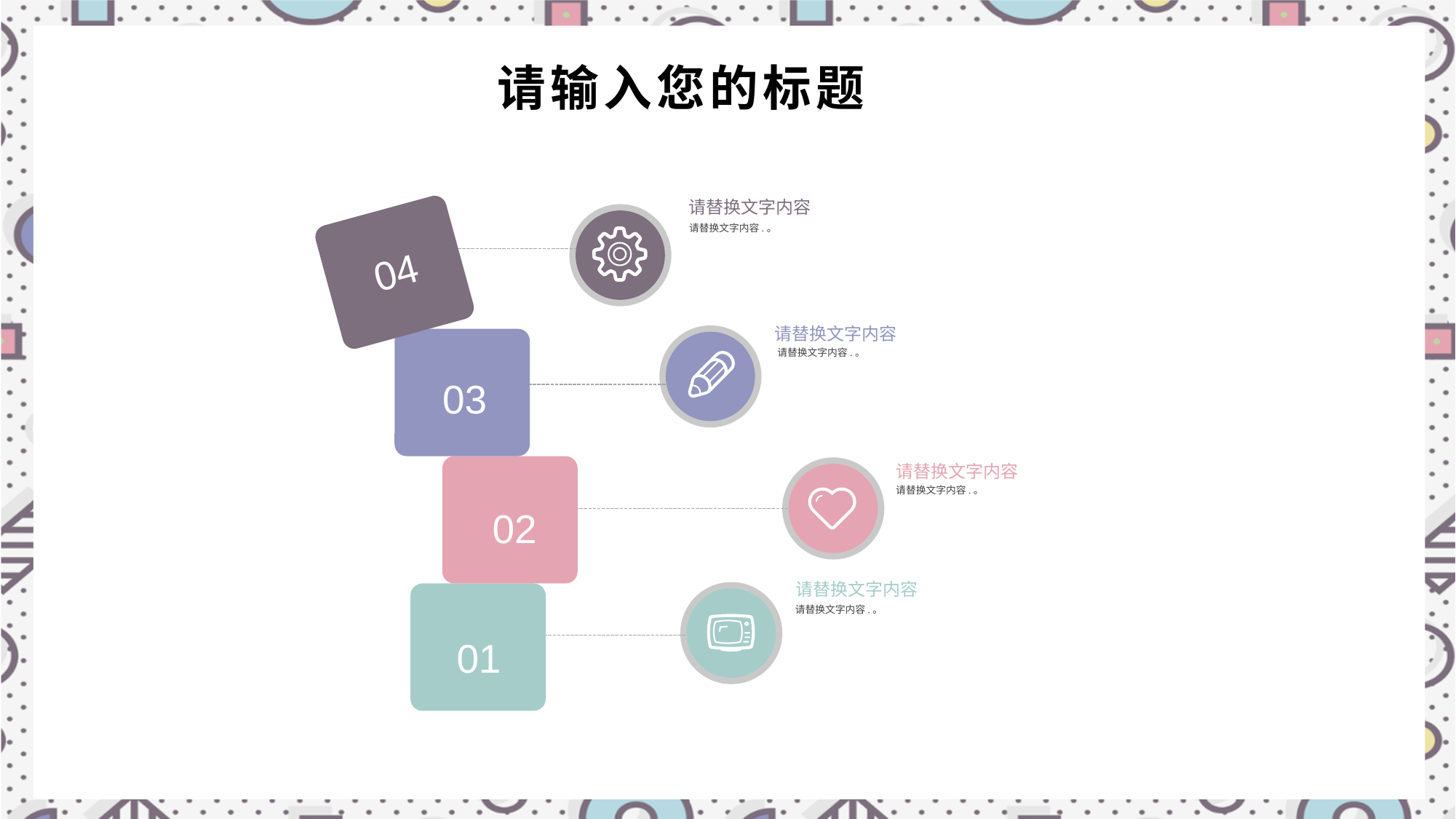

请替换文字内容

04
请替换文字内容.。

请替换文字内容

03
请替换文字内容.。

02
请替换文字内容

请替换文字内容.。

请替换文字内容

01
请替换文字内容.。